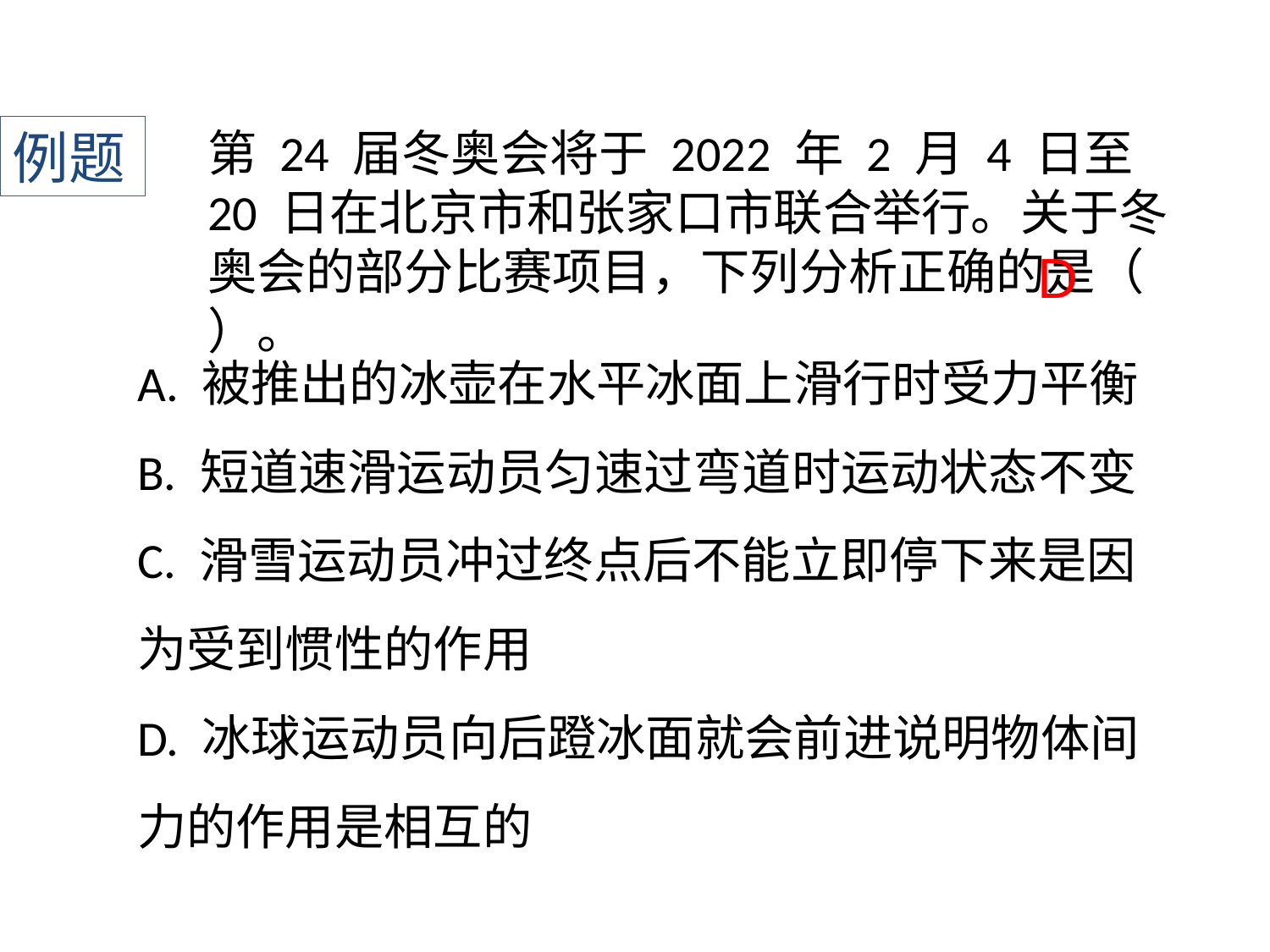

例题
第 24 届冬奥会将于 2022 年 2 月 4 日至 20 日在北京市和张家口市联合举行。关于冬奥会的部分比赛项目，下列分析正确的是（     ）。
D
﻿A. 被推出的冰壶在水平冰面上滑行时受力平衡
B. 短道速滑运动员匀速过弯道时运动状态不变
C. 滑雪运动员冲过终点后不能立即停下来是因为受到惯性的作用
D. 冰球运动员向后蹬冰面就会前进说明物体间力的作用是相互的